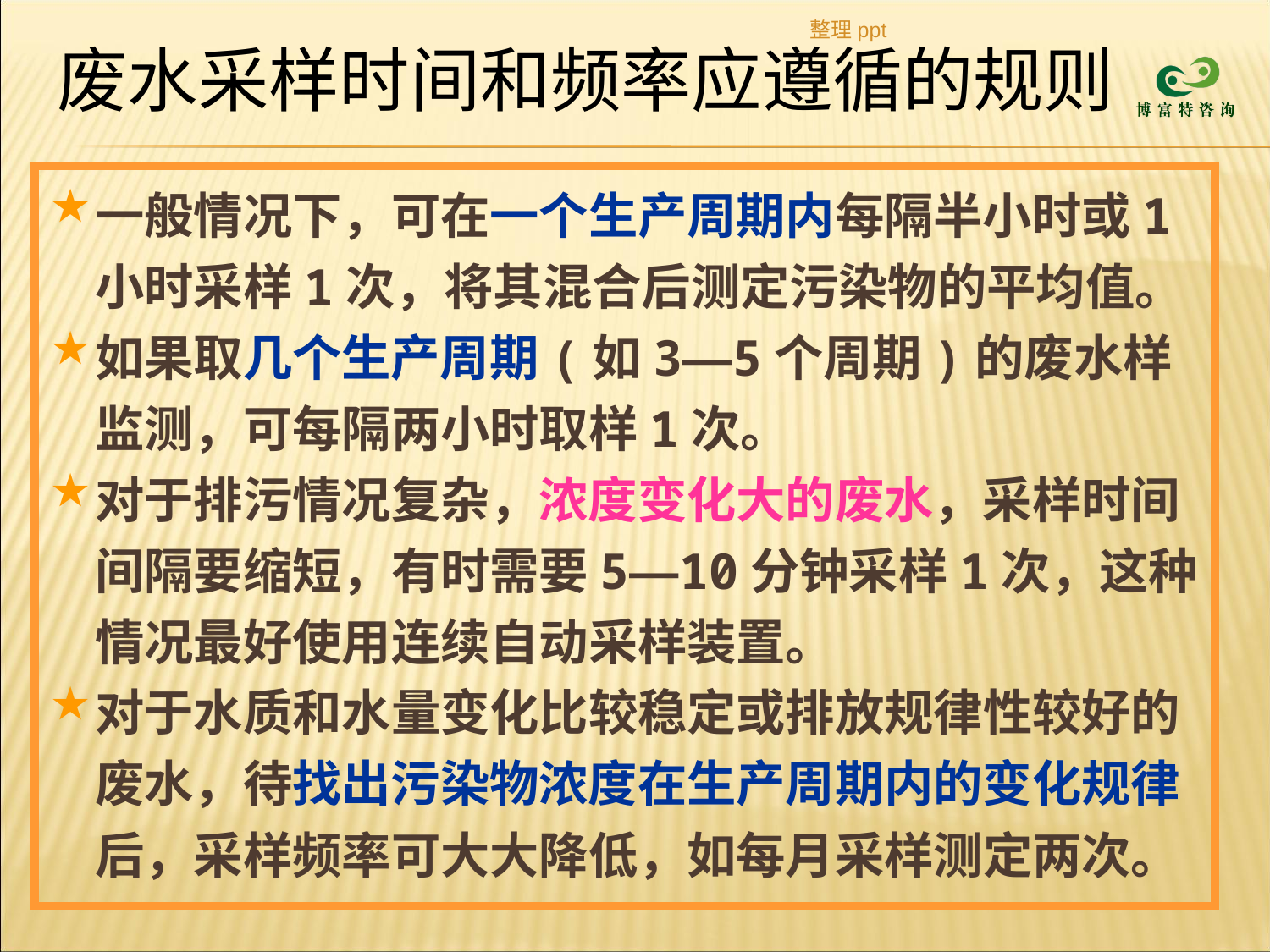

整理ppt
废水采样时间和频率应遵循的规则
一般情况下，可在一个生产周期内每隔半小时或1小时采样1次，将其混合后测定污染物的平均值。
如果取几个生产周期(如3—5个周期)的废水样监测，可每隔两小时取样1次。
对于排污情况复杂，浓度变化大的废水，采样时间间隔要缩短，有时需要5—10分钟采样1次，这种情况最好使用连续自动采样装置。
对于水质和水量变化比较稳定或排放规律性较好的废水，待找出污染物浓度在生产周期内的变化规律后，采样频率可大大降低，如每月采样测定两次。
43